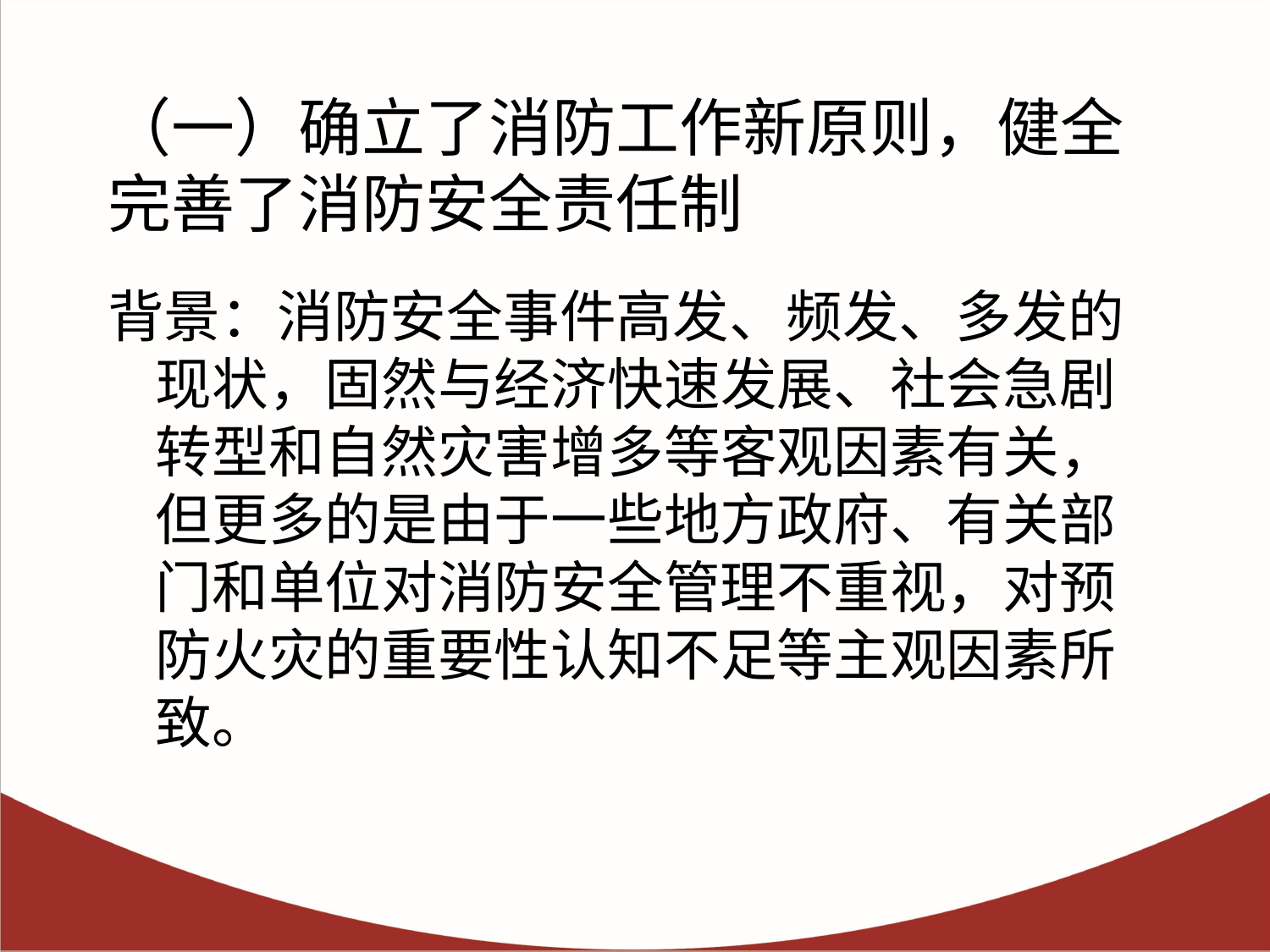

# （一）确立了消防工作新原则，健全完善了消防安全责任制
背景：消防安全事件高发、频发、多发的现状，固然与经济快速发展、社会急剧转型和自然灾害增多等客观因素有关，但更多的是由于一些地方政府、有关部门和单位对消防安全管理不重视，对预防火灾的重要性认知不足等主观因素所致。